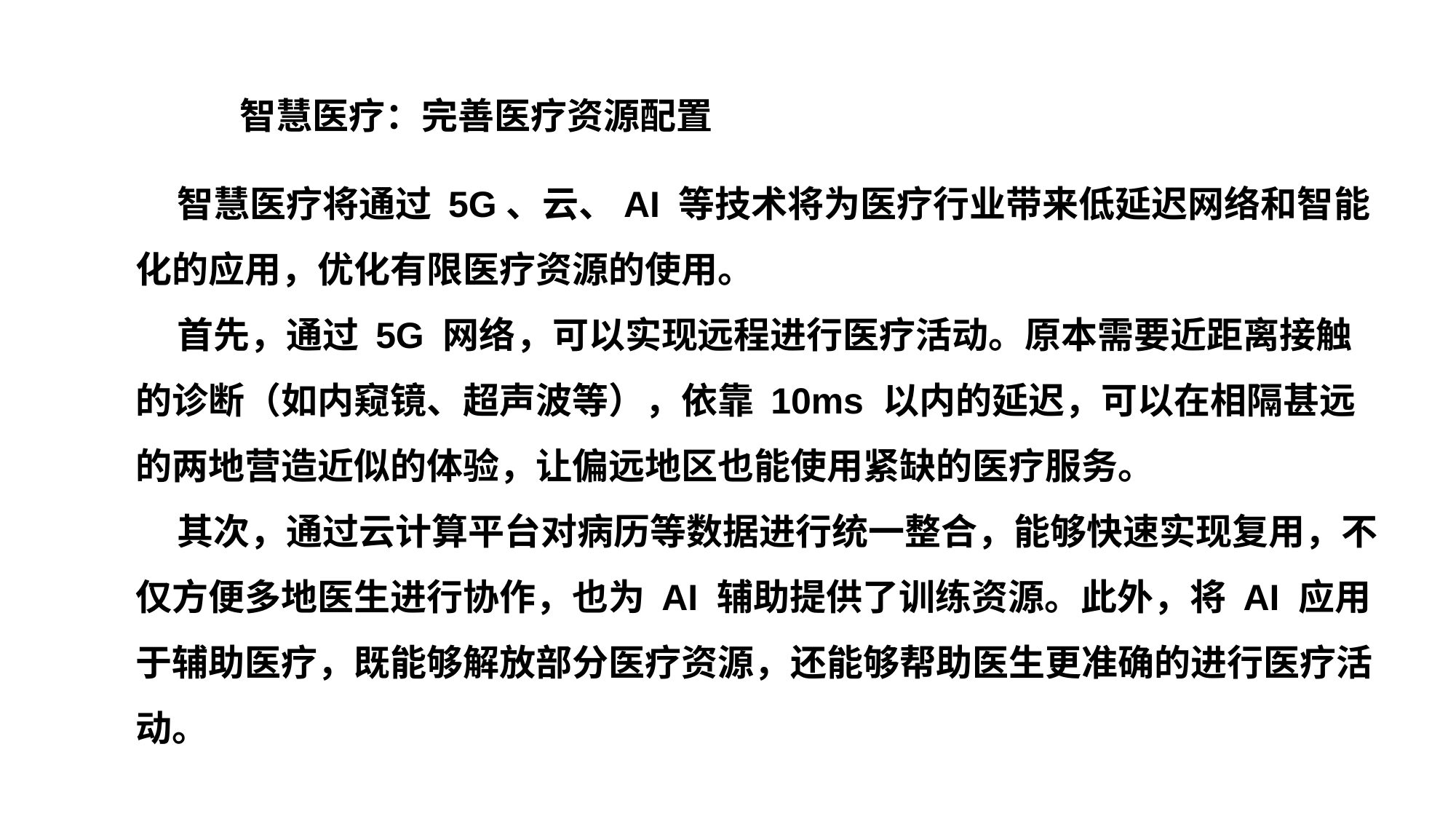

智慧医疗：完善医疗资源配置
    智慧医疗将通过 5G、云、AI 等技术将为医疗行业带来低延迟网络和智能化的应用，优化有限医疗资源的使用。
    首先，通过 5G 网络，可以实现远程进行医疗活动。原本需要近距离接触的诊断（如内窥镜、超声波等），依靠 10ms 以内的延迟，可以在相隔甚远的两地营造近似的体验，让偏远地区也能使用紧缺的医疗服务。
    其次，通过云计算平台对病历等数据进行统一整合，能够快速实现复用，不仅方便多地医生进行协作，也为 AI 辅助提供了训练资源。此外，将 AI 应用于辅助医疗，既能够解放部分医疗资源，还能够帮助医生更准确的进行医疗活动。